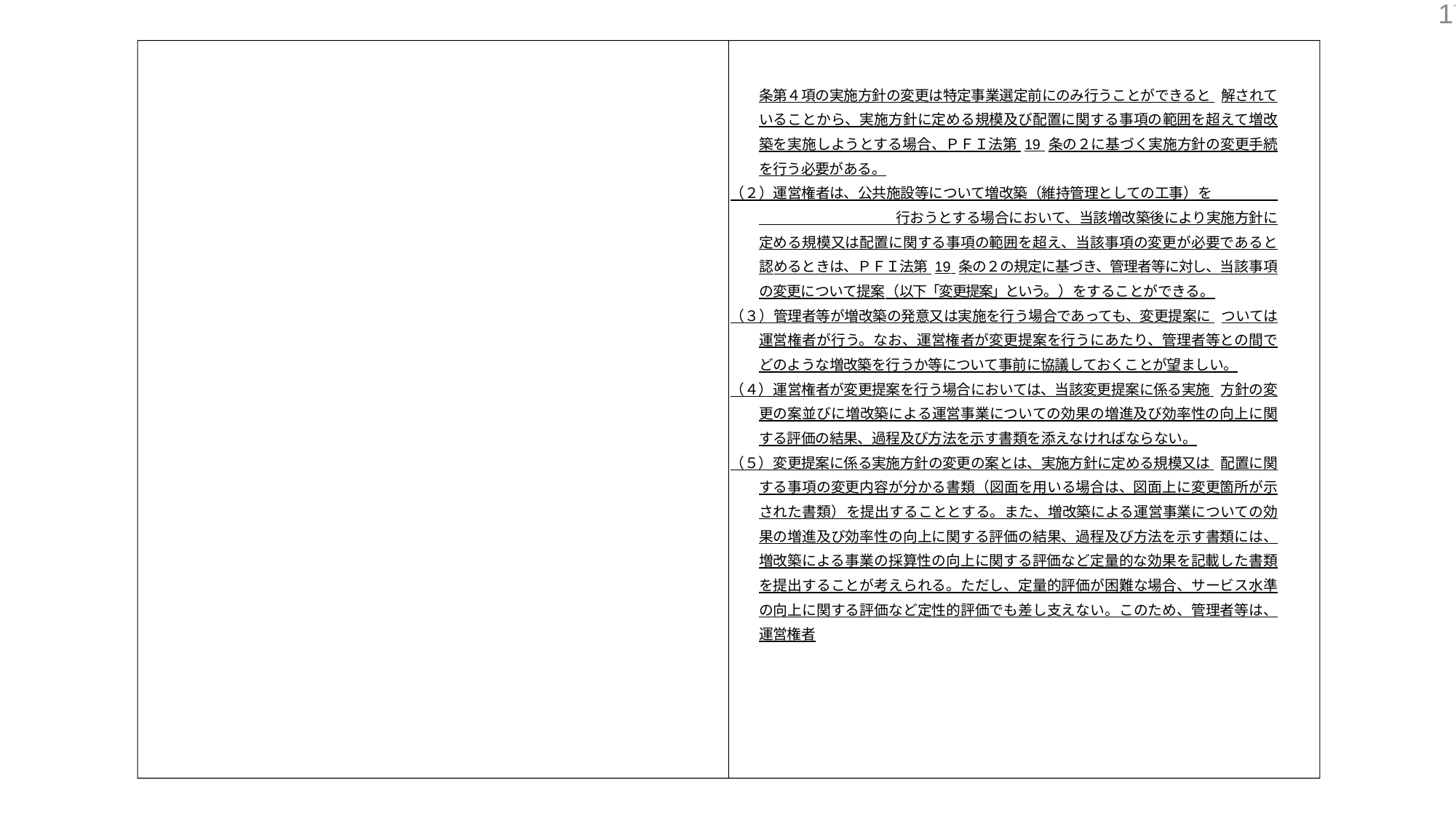

17

条第４項の実施方針の変更は特定事業選定前にのみ行うことができると 解されていることから、実施方針に定める規模及び配置に関する事項の範囲を超えて増改築を実施しようとする場合、ＰＦＩ法第 19 条の２に基づく実施方針の変更手続を行う必要がある。
（２）運営権者は、公共施設等について増改築（維持管理としての工事）を                                                              行おうとする場合において、当該増改築後により実施方針に定める規模又は配置に関する事項の範囲を超え、当該事項の変更が必要であると認めるときは、ＰＦＩ法第 19 条の２の規定に基づき、管理者等に対し、当該事項の変更について提案（以下「変更提案」という。）をすることができる。
（３）管理者等が増改築の発意又は実施を行う場合であっても、変更提案に ついては運営権者が行う。なお、運営権者が変更提案を行うにあたり、管理者等との間でどのような増改築を行うか等について事前に協議しておくことが望ましい。
（４）運営権者が変更提案を行う場合においては、当該変更提案に係る実施 方針の変更の案並びに増改築による運営事業についての効果の増進及び効率性の向上に関する評価の結果、過程及び方法を示す書類を添えなければならない。
（５）変更提案に係る実施方針の変更の案とは、実施方針に定める規模又は 配置に関する事項の変更内容が分かる書類（図面を用いる場合は、図面上に変更箇所が示された書類）を提出することとする。また、増改築による運営事業についての効果の増進及び効率性の向上に関する評価の結果、過程及び方法を示す書類には、増改築による事業の採算性の向上に関する評価など定量的な効果を記載した書類を提出することが考えられる。ただし、定量的評価が困難な場合、サービス水準の向上に関する評価など定性的評価でも差し支えない。このため、管理者等は、運営権者